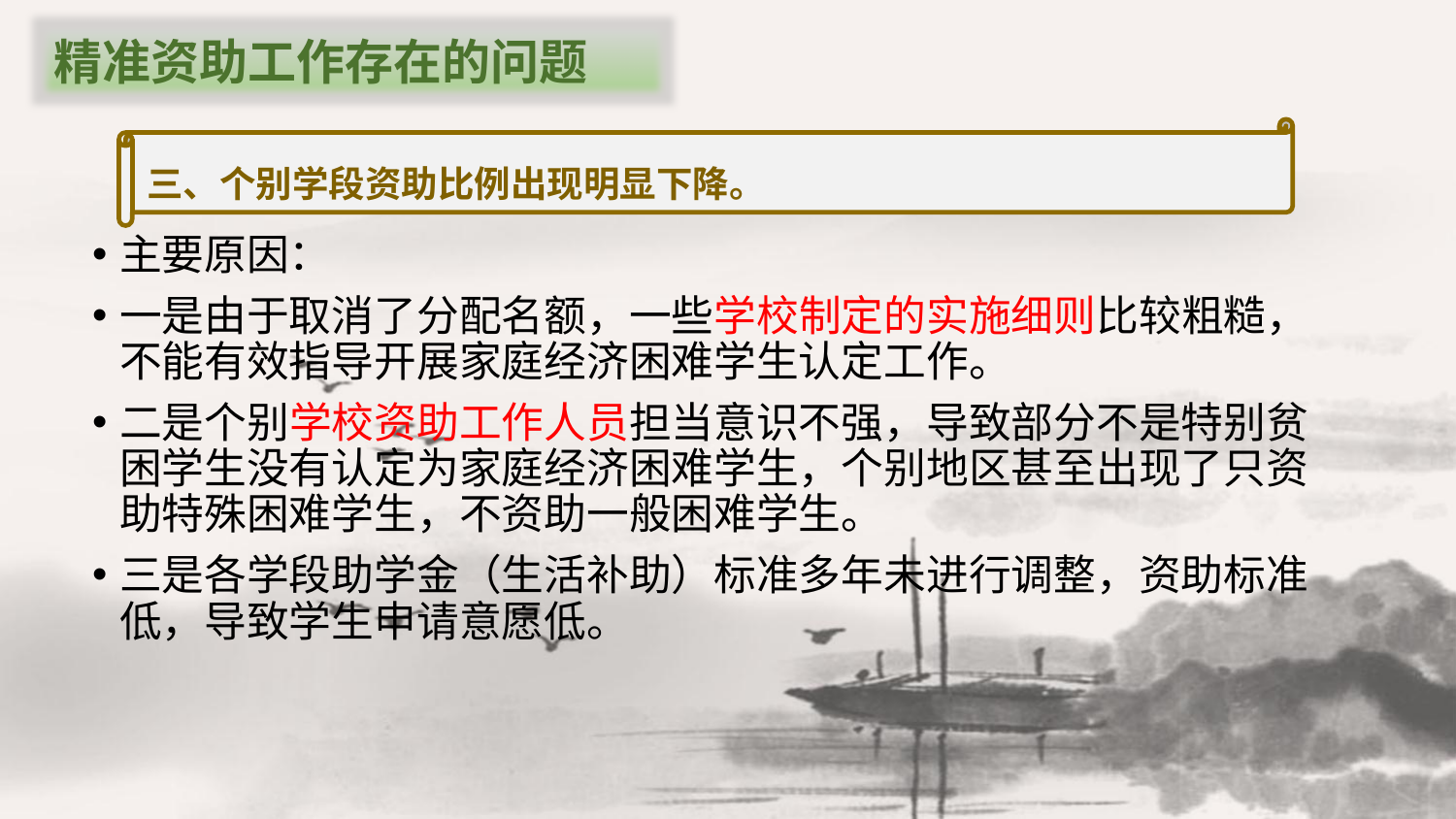

精准资助工作存在的问题
三、个别学段资助比例出现明显下降。
主要原因：
一是由于取消了分配名额，一些学校制定的实施细则比较粗糙，不能有效指导开展家庭经济困难学生认定工作。
二是个别学校资助工作人员担当意识不强，导致部分不是特别贫困学生没有认定为家庭经济困难学生，个别地区甚至出现了只资助特殊困难学生，不资助一般困难学生。
三是各学段助学金（生活补助）标准多年未进行调整，资助标准低，导致学生申请意愿低。